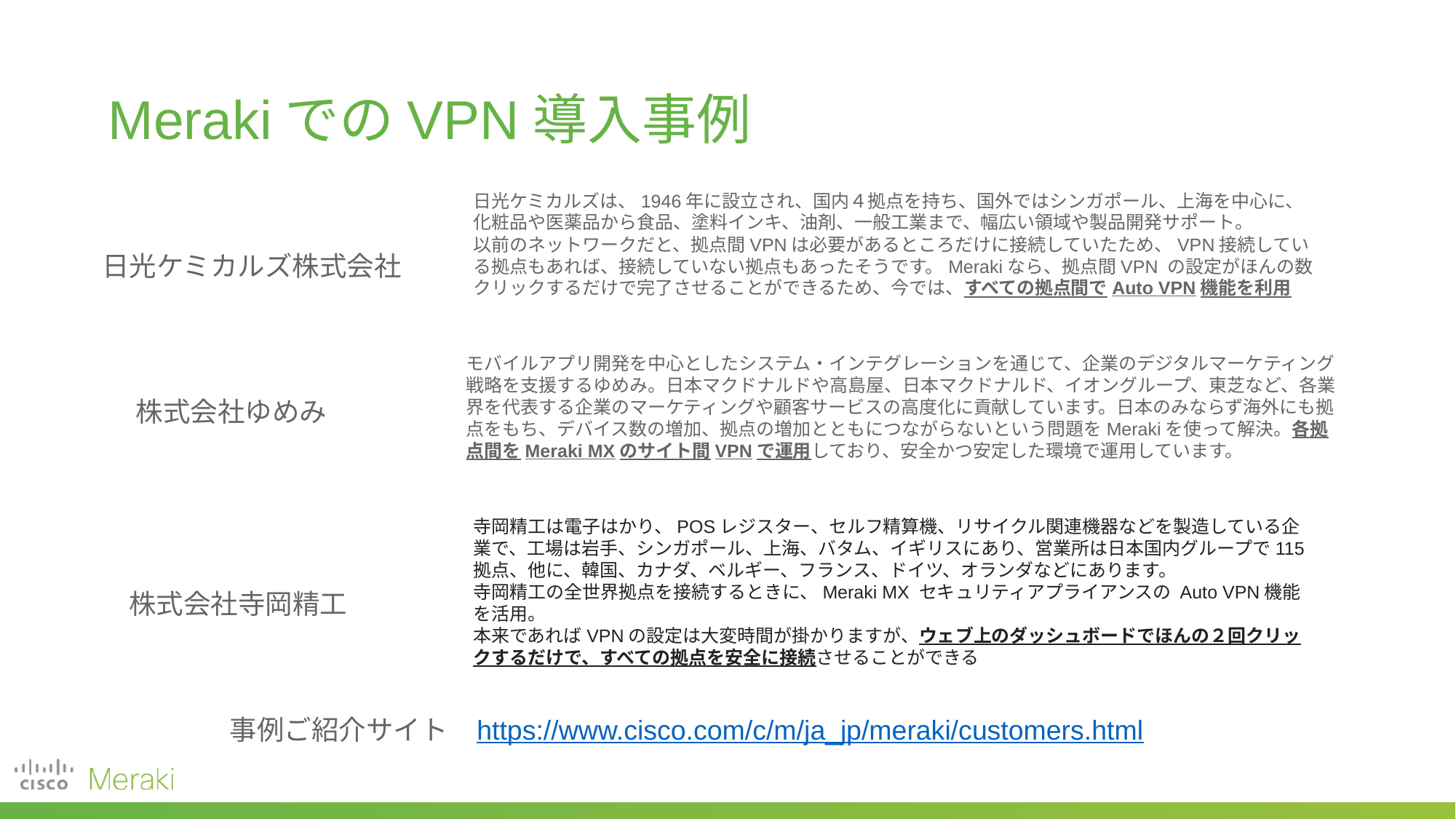

# MerakiでのVPN導入事例
日光ケミカルズは、1946年に設立され、国内４拠点を持ち、国外ではシンガポール、上海を中心に、化粧品や医薬品から食品、塗料インキ、油剤、一般工業まで、幅広い領域や製品開発サポート。
以前のネットワークだと、拠点間VPNは必要があるところだけに接続していたため、VPN接続している拠点もあれば、接続していない拠点もあったそうです。Merakiなら、拠点間VPN の設定がほんの数クリックするだけで完了させることができるため、今では、すべての拠点間でAuto VPN機能を利用
日光ケミカルズ株式会社
モバイルアプリ開発を中心としたシステム・インテグレーションを通じて、企業のデジタルマーケティング戦略を支援するゆめみ。日本マクドナルドや高島屋、日本マクドナルド、イオングループ、東芝など、各業界を代表する企業のマーケティングや顧客サービスの高度化に貢献しています。日本のみならず海外にも拠点をもち、デバイス数の増加、拠点の増加とともにつながらないという問題をMerakiを使って解決。各拠点間をMeraki MXのサイト間VPNで運用しており、安全かつ安定した環境で運用しています。
株式会社ゆめみ
寺岡精工は電子はかり、POSレジスター、セルフ精算機、リサイクル関連機器などを製造している企業で、工場は岩手、シンガポール、上海、バタム、イギリスにあり、営業所は日本国内グループで115拠点、他に、韓国、カナダ、ベルギー、フランス、ドイツ、オランダなどにあります。
寺岡精工の全世界拠点を接続するときに、Meraki MX セキュリティアプライアンスの Auto VPN機能を活用。
本来であればVPNの設定は大変時間が掛かりますが、ウェブ上のダッシュボードでほんの２回クリックするだけで、すべての拠点を安全に接続させることができる
株式会社寺岡精工
事例ご紹介サイト
https://www.cisco.com/c/m/ja_jp/meraki/customers.html